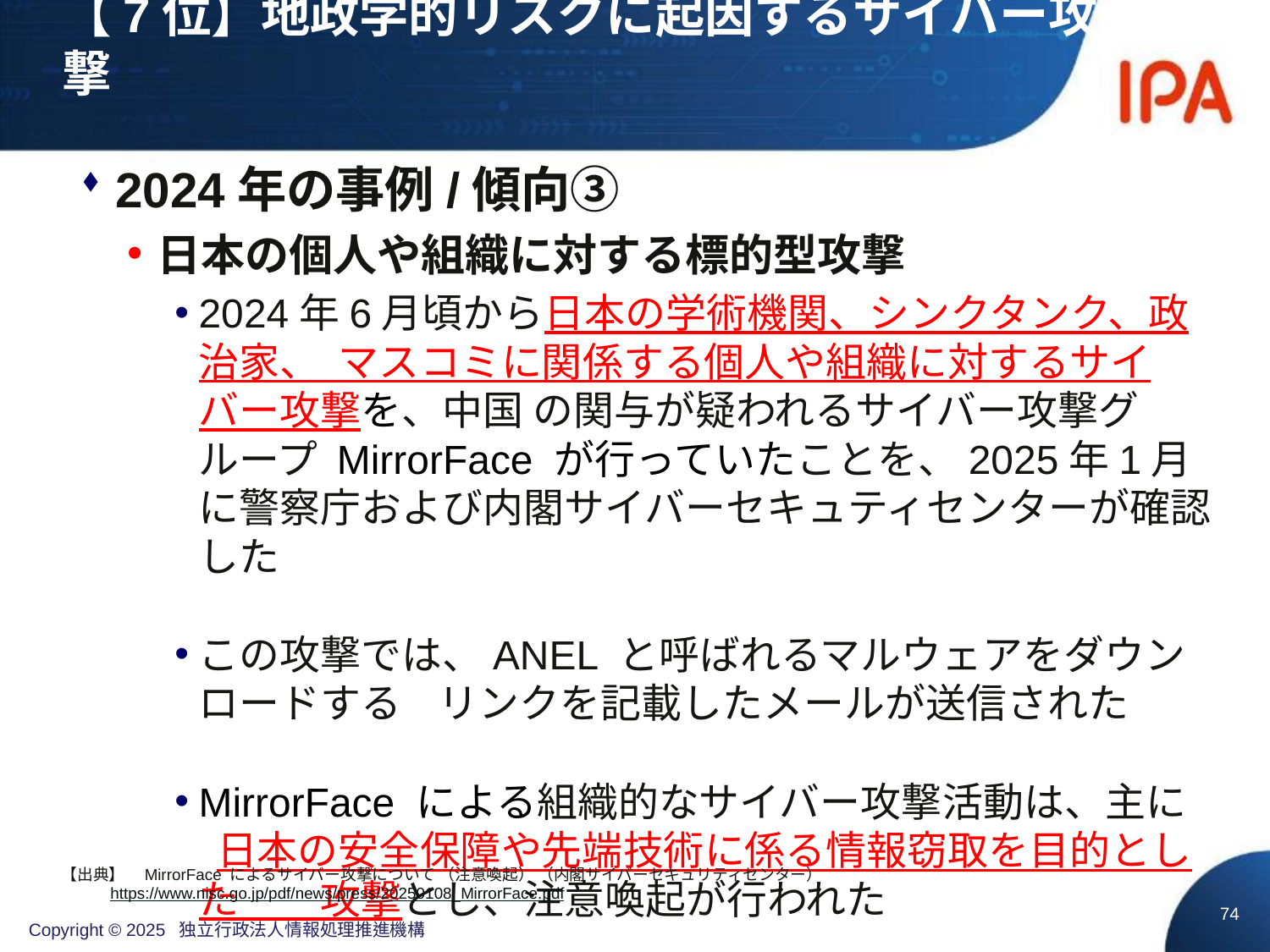

# 【7位】地政学的リスクに起因するサイバー攻撃
2024年の事例/傾向③
日本の個人や組織に対する標的型攻撃
2024年6月頃から日本の学術機関、シンクタンク、政治家、  マスコミに関係する個人や組織に対するサイバー攻撃を、中国 の関与が疑われるサイバー攻撃グループ MirrorFace が行っていたことを、2025年1月に警察庁および内閣サイバーセキュティセンターが確認した

この攻撃では、ANEL と呼ばれるマルウェアをダウンロードする    リンクを記載したメールが送信された

MirrorFace による組織的なサイバー攻撃活動は、主に      日本の安全保障や先端技術に係る情報窃取を目的とした　　攻撃とし、注意喚起が行われた
【出典】　MirrorFace によるサイバー攻撃について （注意喚起） （内閣サイバーセキュリティセンター）
           https://www.nisc.go.jp/pdf/news/press/20250108_MirrorFace.pdf
74
Copyright © 2025  独立行政法人情報処理推進機構